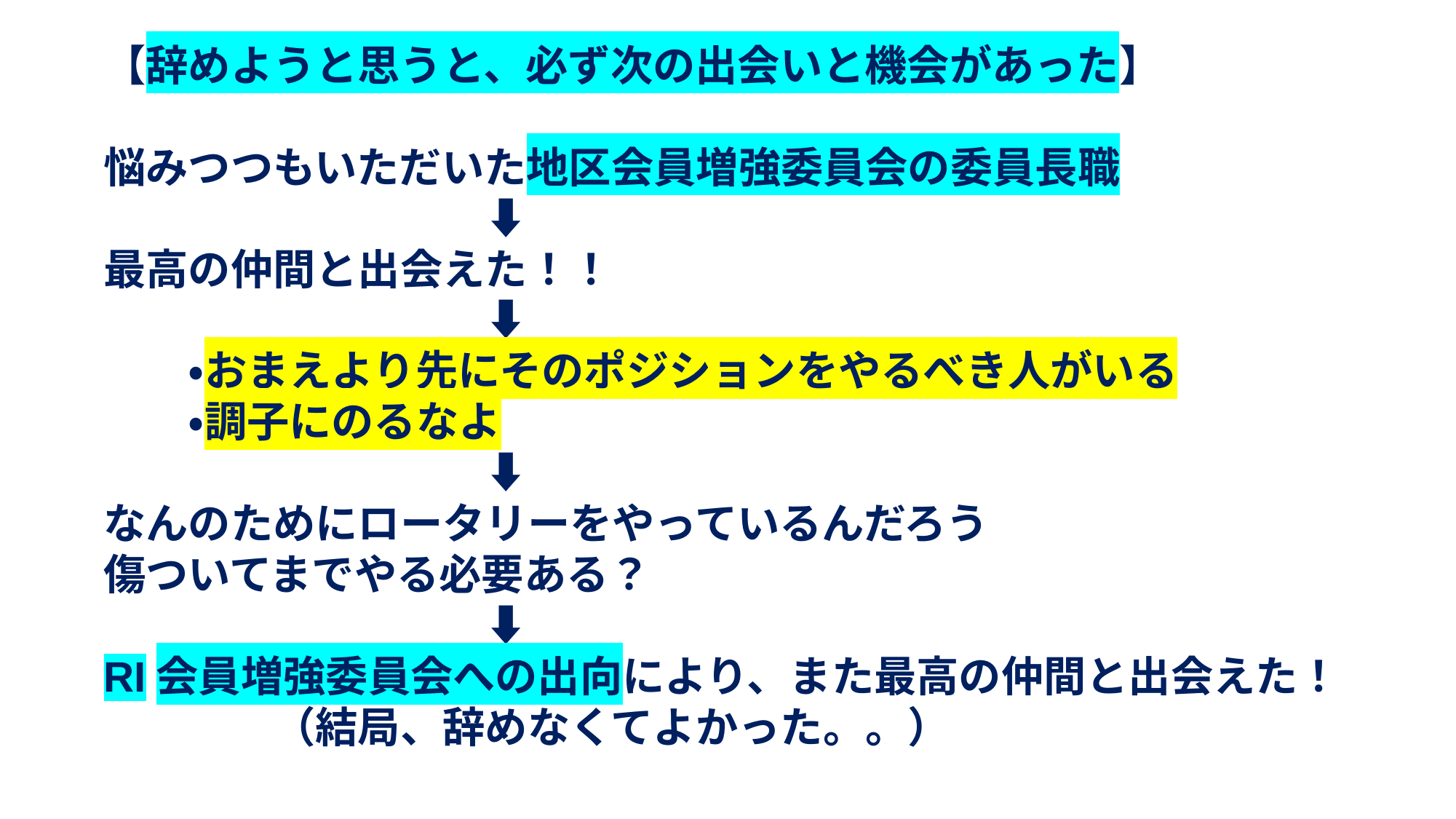

【辞めようと思うと、必ず次の出会いと機会があった】

悩みつつもいただいた地区会員増強委員会の委員長職
　　　　　　　　　⬇
最高の仲間と出会えた！！
　　　　　　　　　⬇
　　・おまえより先にそのポジションをやるべき人がいる
　　・調子にのるなよ
　　　　　　　　　⬇
なんのためにロータリーをやっているんだろう
傷ついてまでやる必要ある？
　　　　　　　　　⬇
RI会員増強委員会への出向により、また最高の仲間と出会えた！
　　　　（結局、辞めなくてよかった。。）